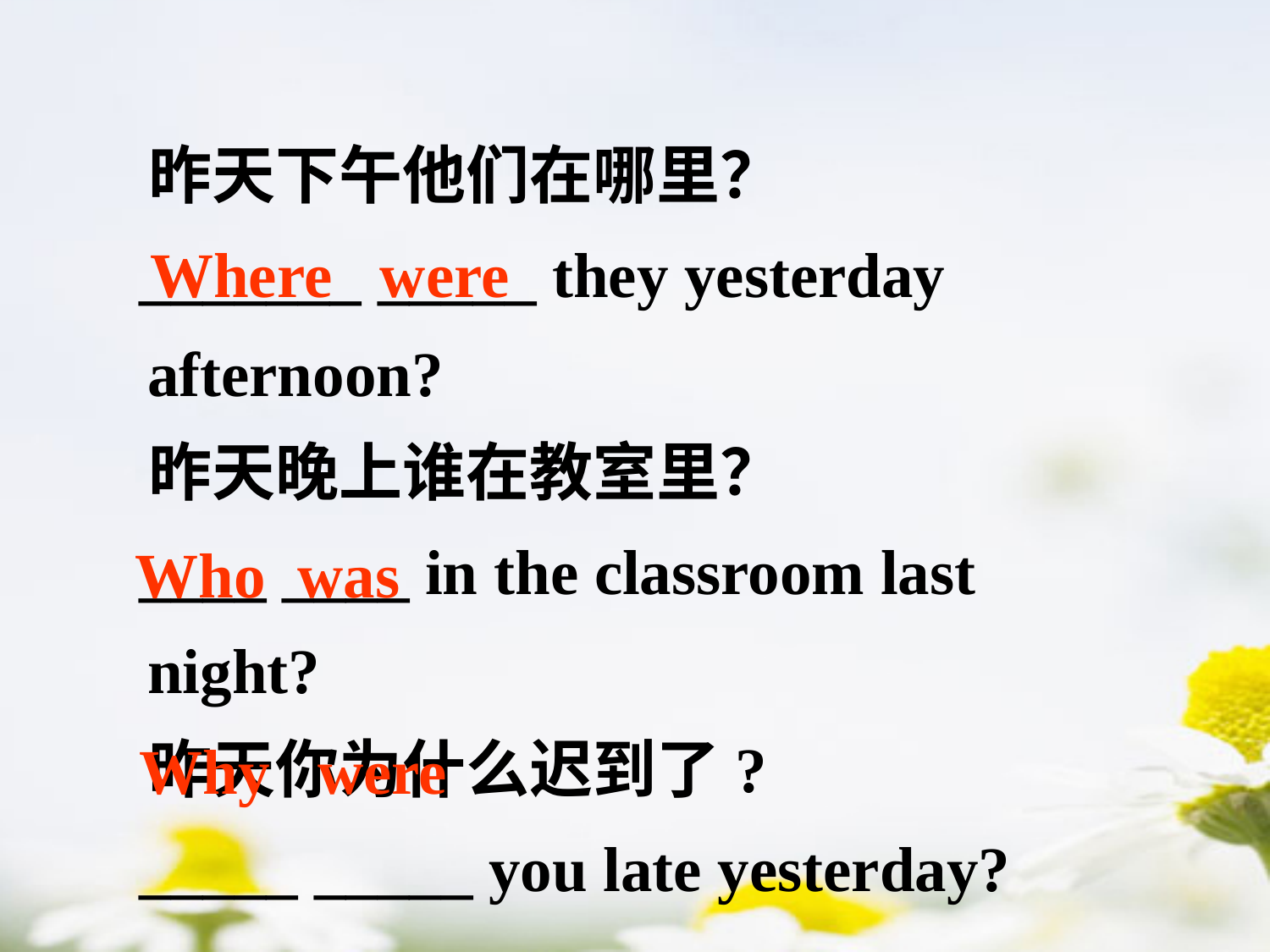

昨天下午他们在哪里？
    _______ _____ they yesterday afternoon?
    昨天晚上谁在教室里？
    ____ ____ in the classroom last night?
    昨天你为什么迟到了?
    _____ _____ you late yesterday?
Where   were
Who  was
Why   were